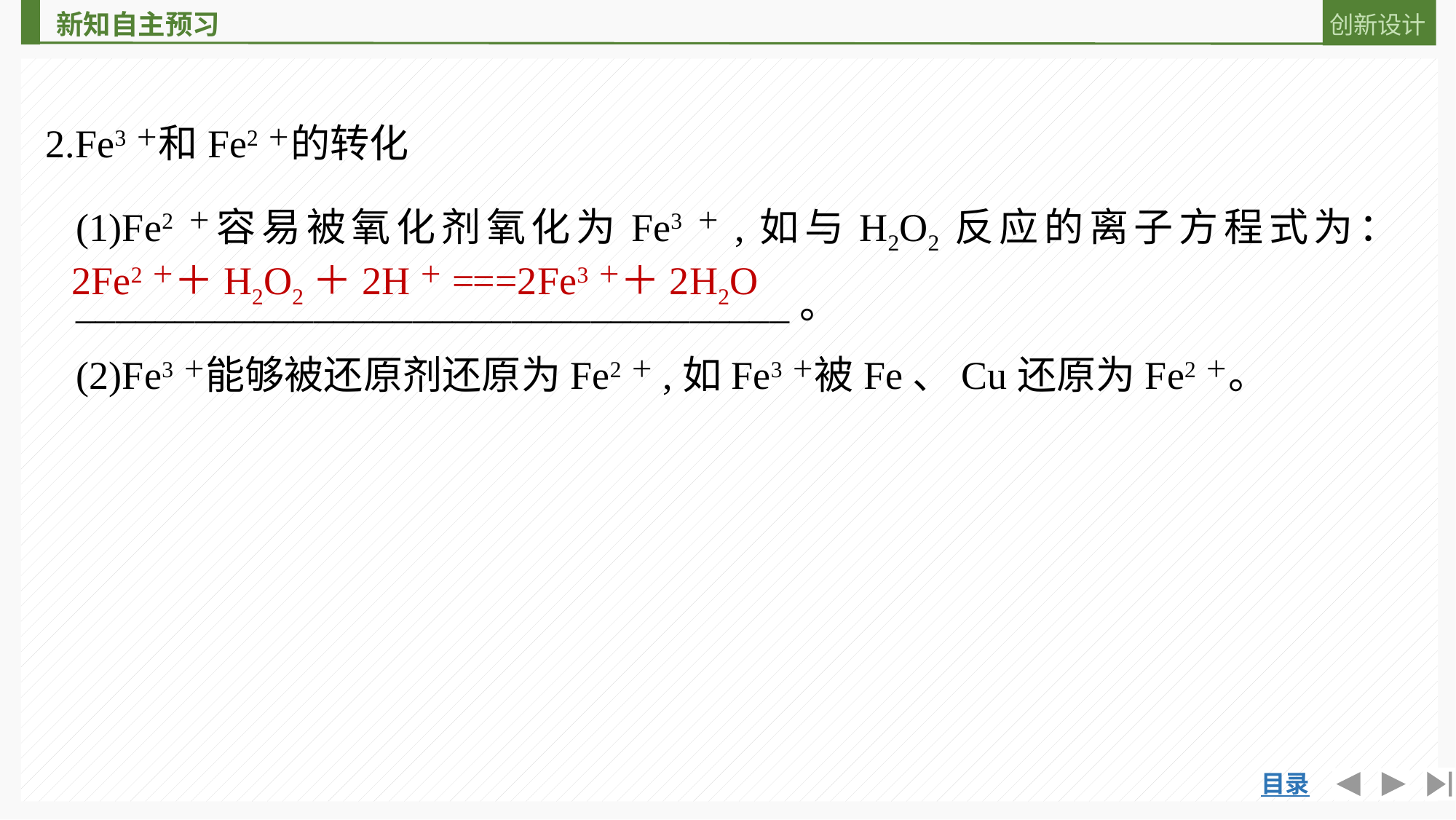

2.Fe3＋和Fe2＋的转化
(1)Fe2＋容易被氧化剂氧化为Fe3＋,如与H2O2反应的离子方程式为：____________________________________。
(2)Fe3＋能够被还原剂还原为Fe2＋,如Fe3＋被Fe、Cu还原为Fe2＋。
2Fe2＋＋H2O2＋2H＋===2Fe3＋＋2H2O